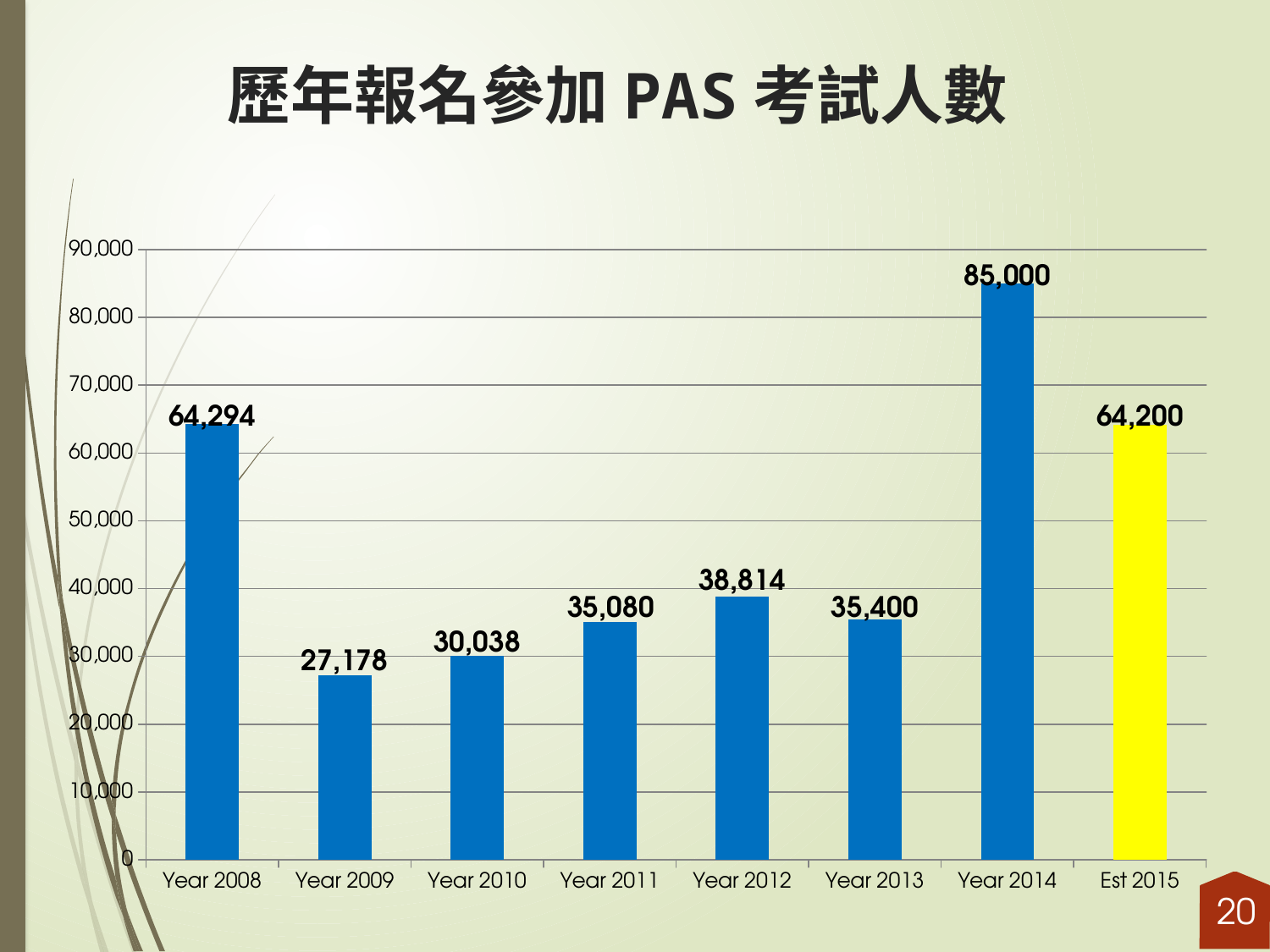

# 歷年報名參加PAS考試人數

### Chart

| Category |  |
|---|---|
| Year 2008 | 64294.0 |
| Year 2009 | 27178.0 |
| Year 2010 | 30038.0 |
| Year 2011 | 35080.0 |
| Year 2012 | 38814.0 |
| Year 2013 | 35400.0 |
| Year 2014 | 85000.0 |
| Est 2015 | 64200.0 |
20